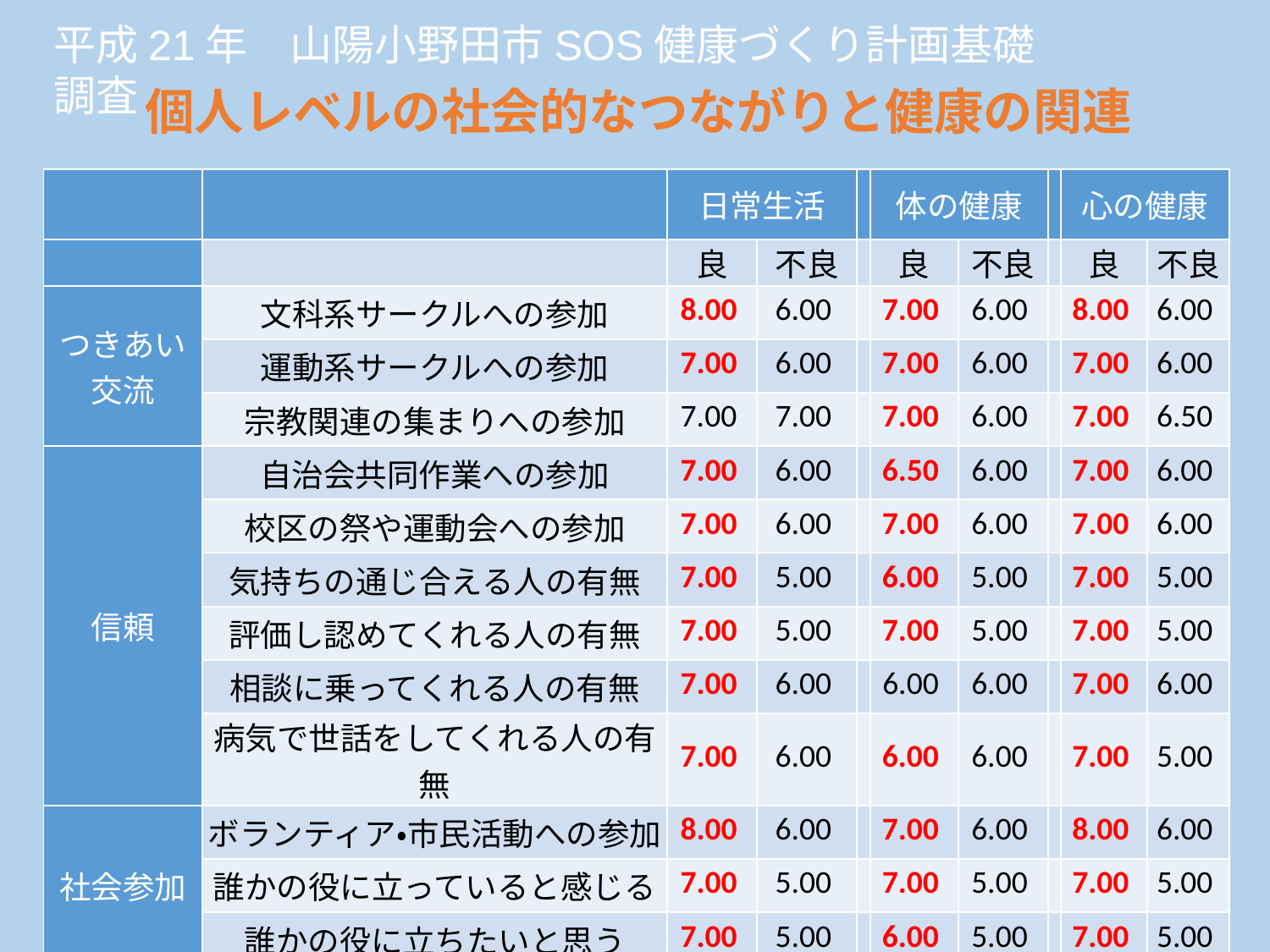

平成21年　山陽小野田市SOS健康づくり計画基礎調査
# 個人レベルの社会的なつながりと健康の関連
|  |  | 日常生活 |  |  | 体の健康 |  |  | 心の健康 |  |
| --- | --- | --- | --- | --- | --- | --- | --- | --- | --- |
|  |  | 良 | 不良 |  | 良 | 不良 |  | 良 | 不良 |
| つきあい 交流 | 文科系サークルへの参加 | 8.00 | 6.00 |  | 7.00 | 6.00 |  | 8.00 | 6.00 |
|  | 運動系サークルへの参加 | 7.00 | 6.00 |  | 7.00 | 6.00 |  | 7.00 | 6.00 |
|  | 宗教関連の集まりへの参加 | 7.00 | 7.00 |  | 7.00 | 6.00 |  | 7.00 | 6.50 |
| 信頼 | 自治会共同作業への参加 | 7.00 | 6.00 |  | 6.50 | 6.00 |  | 7.00 | 6.00 |
|  | 校区の祭や運動会への参加 | 7.00 | 6.00 |  | 7.00 | 6.00 |  | 7.00 | 6.00 |
|  | 気持ちの通じ合える人の有無 | 7.00 | 5.00 |  | 6.00 | 5.00 |  | 7.00 | 5.00 |
|  | 評価し認めてくれる人の有無 | 7.00 | 5.00 |  | 7.00 | 5.00 |  | 7.00 | 5.00 |
|  | 相談に乗ってくれる人の有無 | 7.00 | 6.00 |  | 6.00 | 6.00 |  | 7.00 | 6.00 |
|  | 病気で世話をしてくれる人の有無 | 7.00 | 6.00 |  | 6.00 | 6.00 |  | 7.00 | 5.00 |
| 社会参加 | ボランティア・市民活動への参加 | 8.00 | 6.00 |  | 7.00 | 6.00 |  | 8.00 | 6.00 |
|  | 誰かの役に立っていると感じる | 7.00 | 5.00 |  | 7.00 | 5.00 |  | 7.00 | 5.00 |
|  | 誰かの役に立ちたいと思う | 7.00 | 5.00 |  | 6.00 | 5.00 |  | 7.00 | 5.00 |